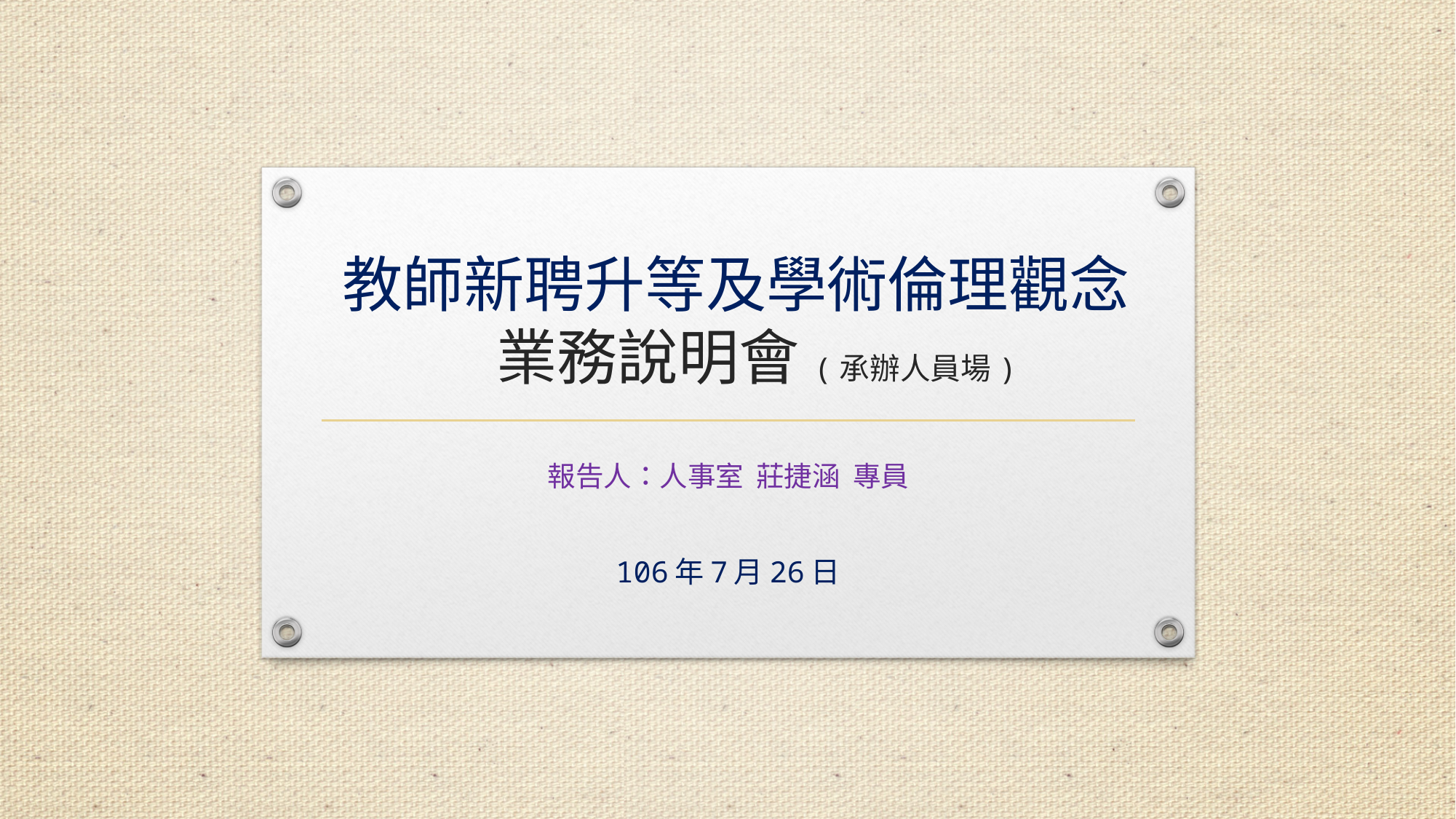

# 教師新聘升等及學術倫理觀念 業務說明會(承辦人員場)
報告人：人事室  莊捷涵  專員

106年7月26日